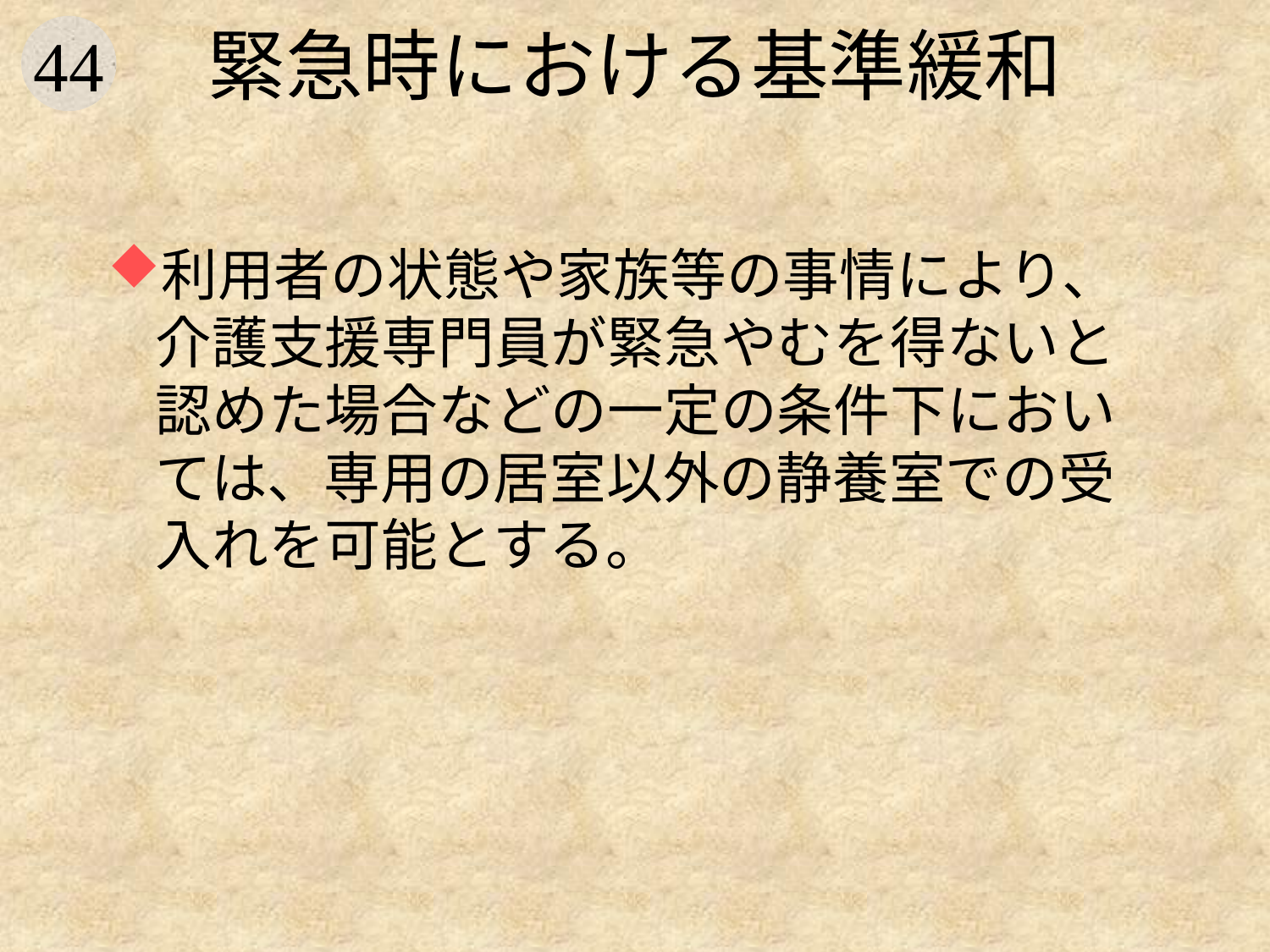

# 緊急時における基準緩和
利用者の状態や家族等の事情により、介護支援専門員が緊急やむを得ないと認めた場合などの一定の条件下においては、専用の居室以外の静養室での受入れを可能とする。